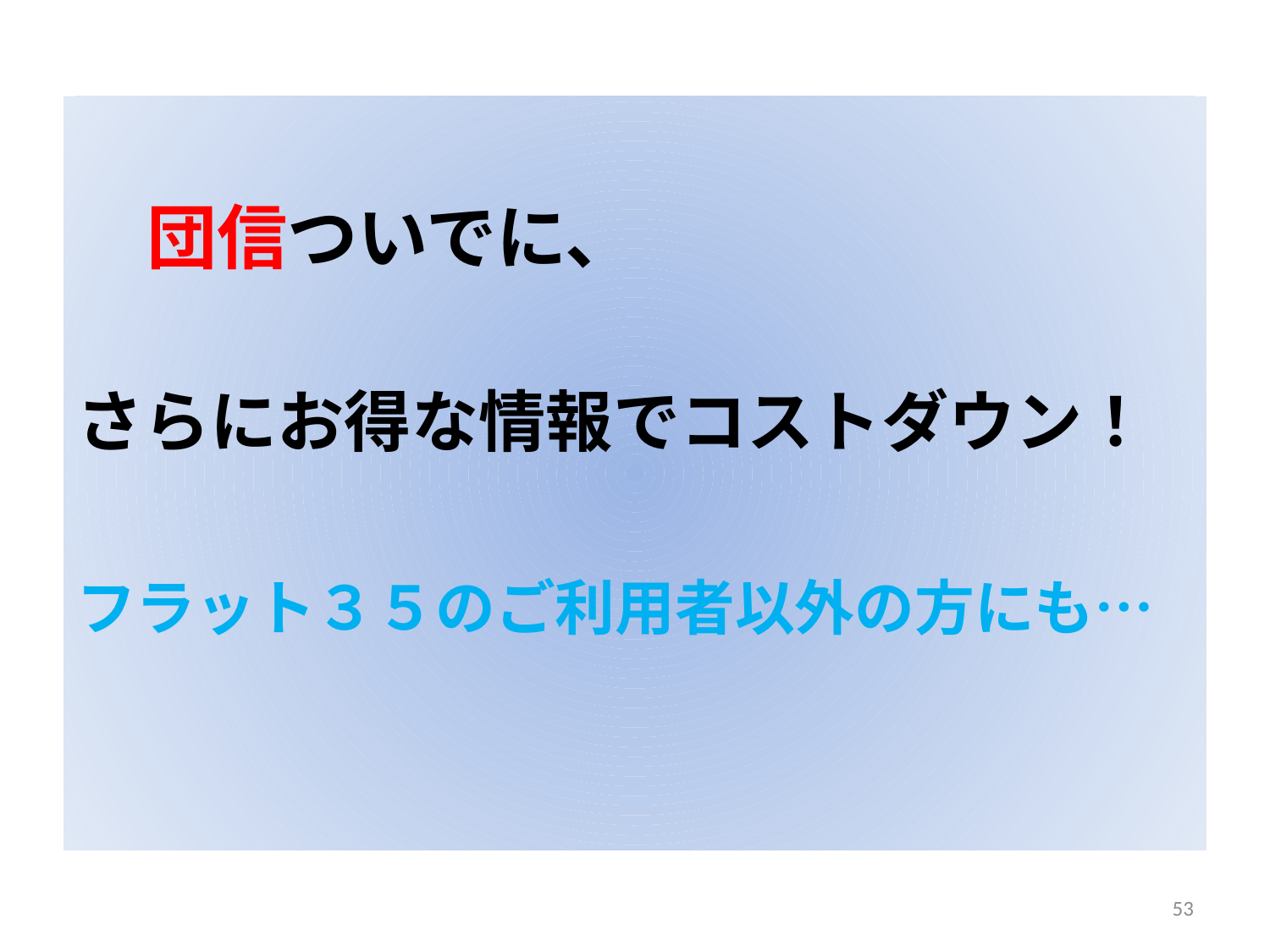

団信ついでに、

さらにお得な情報でコストダウン！

フラット３５のご利用者以外の方にも…
53